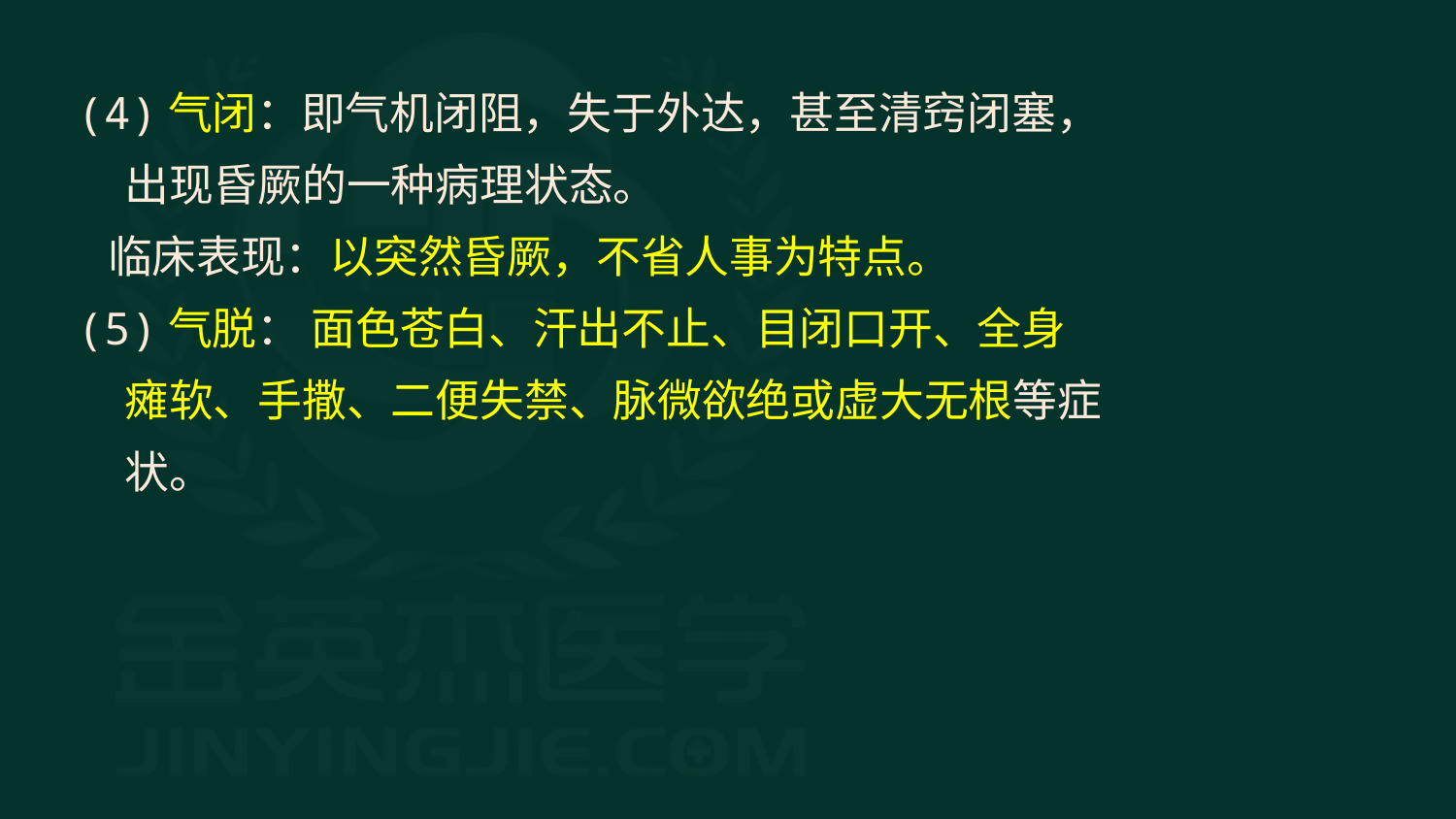

(4)气闭：即气机闭阻，失于外达，甚至清窍闭塞，出现昏厥的一种病理状态。
  临床表现：以突然昏厥，不省人事为特点。
(5)气脱： 面色苍白、汗出不止、目闭口开、全身瘫软、手撒、二便失禁、脉微欲绝或虚大无根等症状。